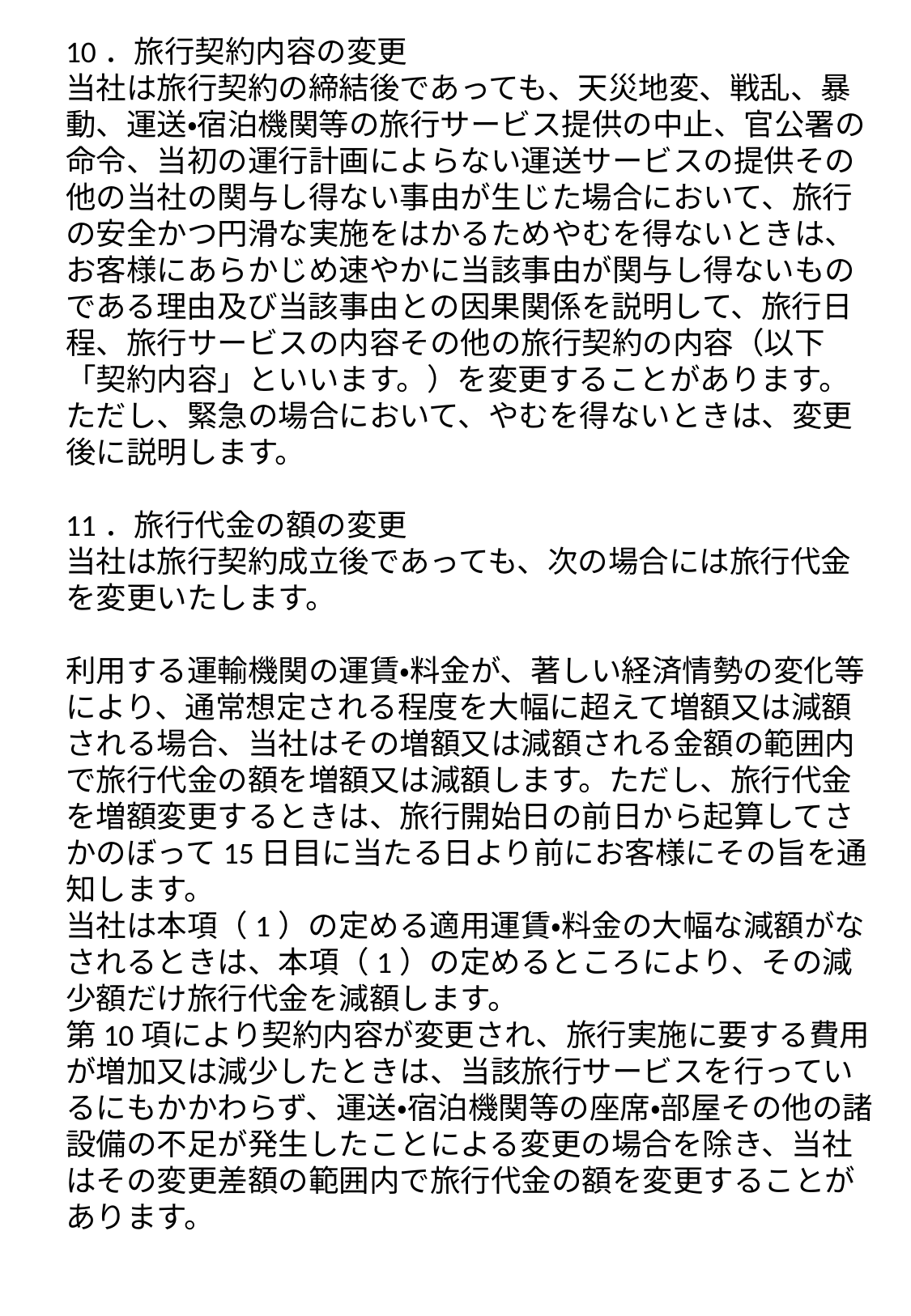

10．旅行契約内容の変更
当社は旅行契約の締結後であっても、天災地変、戦乱、暴動、運送・宿泊機関等の旅行サービス提供の中止、官公署の命令、当初の運行計画によらない運送サービスの提供その他の当社の関与し得ない事由が生じた場合において、旅行の安全かつ円滑な実施をはかるためやむを得ないときは、お客様にあらかじめ速やかに当該事由が関与し得ないものである理由及び当該事由との因果関係を説明して、旅行日程、旅行サービスの内容その他の旅行契約の内容（以下「契約内容」といいます。）を変更することがあります。ただし、緊急の場合において、やむを得ないときは、変更後に説明します。

11．旅行代金の額の変更
当社は旅行契約成立後であっても、次の場合には旅行代金を変更いたします。

利用する運輸機関の運賃・料金が、著しい経済情勢の変化等により、通常想定される程度を大幅に超えて増額又は減額される場合、当社はその増額又は減額される金額の範囲内で旅行代金の額を増額又は減額します。ただし、旅行代金を増額変更するときは、旅行開始日の前日から起算してさかのぼって15日目に当たる日より前にお客様にその旨を通知します。
当社は本項（1）の定める適用運賃・料金の大幅な減額がなされるときは、本項（1）の定めるところにより、その減少額だけ旅行代金を減額します。
第10項により契約内容が変更され、旅行実施に要する費用が増加又は減少したときは、当該旅行サービスを行っているにもかかわらず、運送・宿泊機関等の座席・部屋その他の諸設備の不足が発生したことによる変更の場合を除き、当社はその変更差額の範囲内で旅行代金の額を変更することがあります。